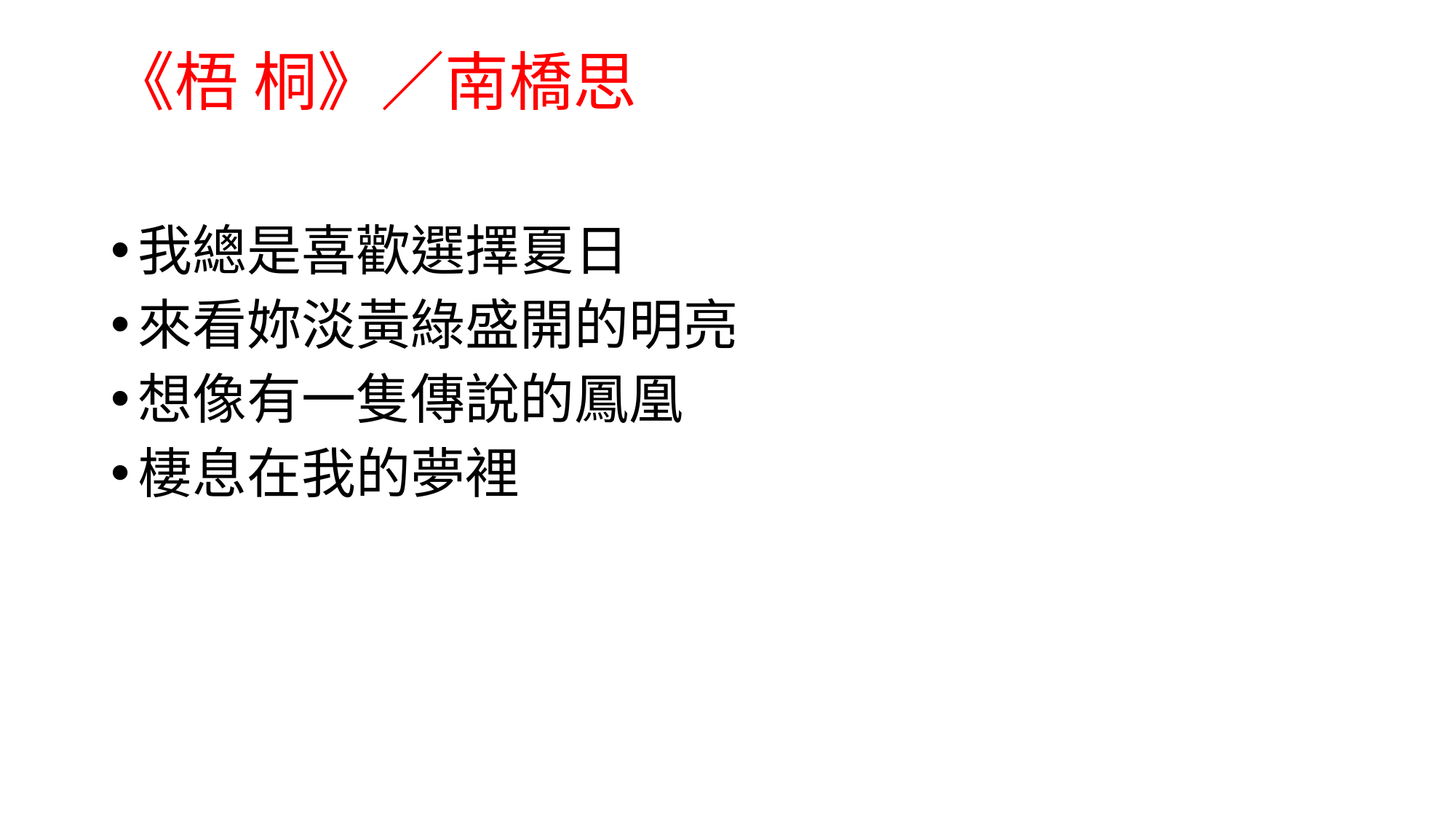

# 《梧 桐》∕南橋思
我總是喜歡選擇夏日
來看妳淡黃綠盛開的明亮
想像有一隻傳說的鳳凰
棲息在我的夢裡